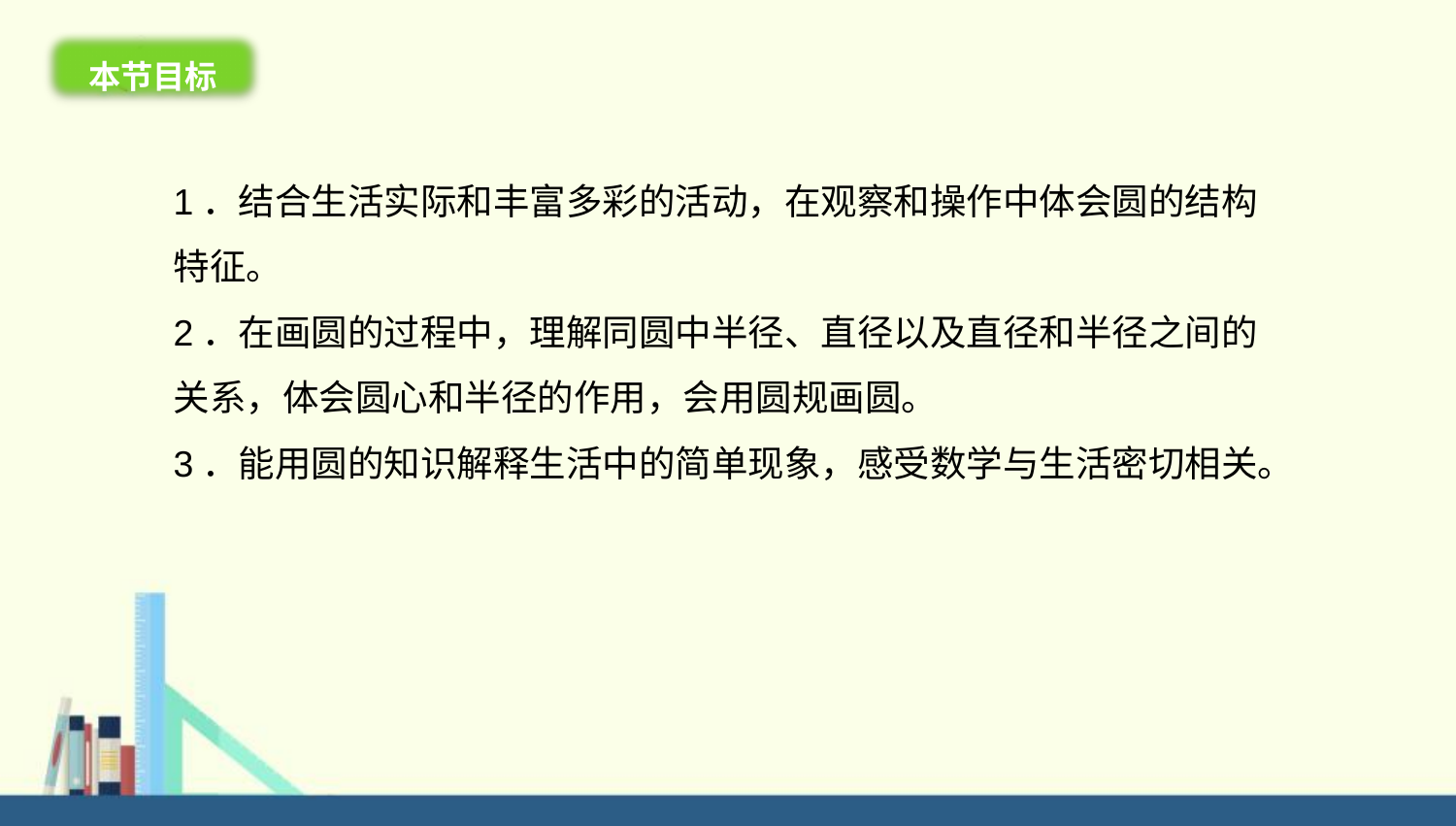

本节目标
1．结合生活实际和丰富多彩的活动，在观察和操作中体会圆的结构特征。
2．在画圆的过程中，理解同圆中半径、直径以及直径和半径之间的关系，体会圆心和半径的作用，会用圆规画圆。
3．能用圆的知识解释生活中的简单现象，感受数学与生活密切相关。